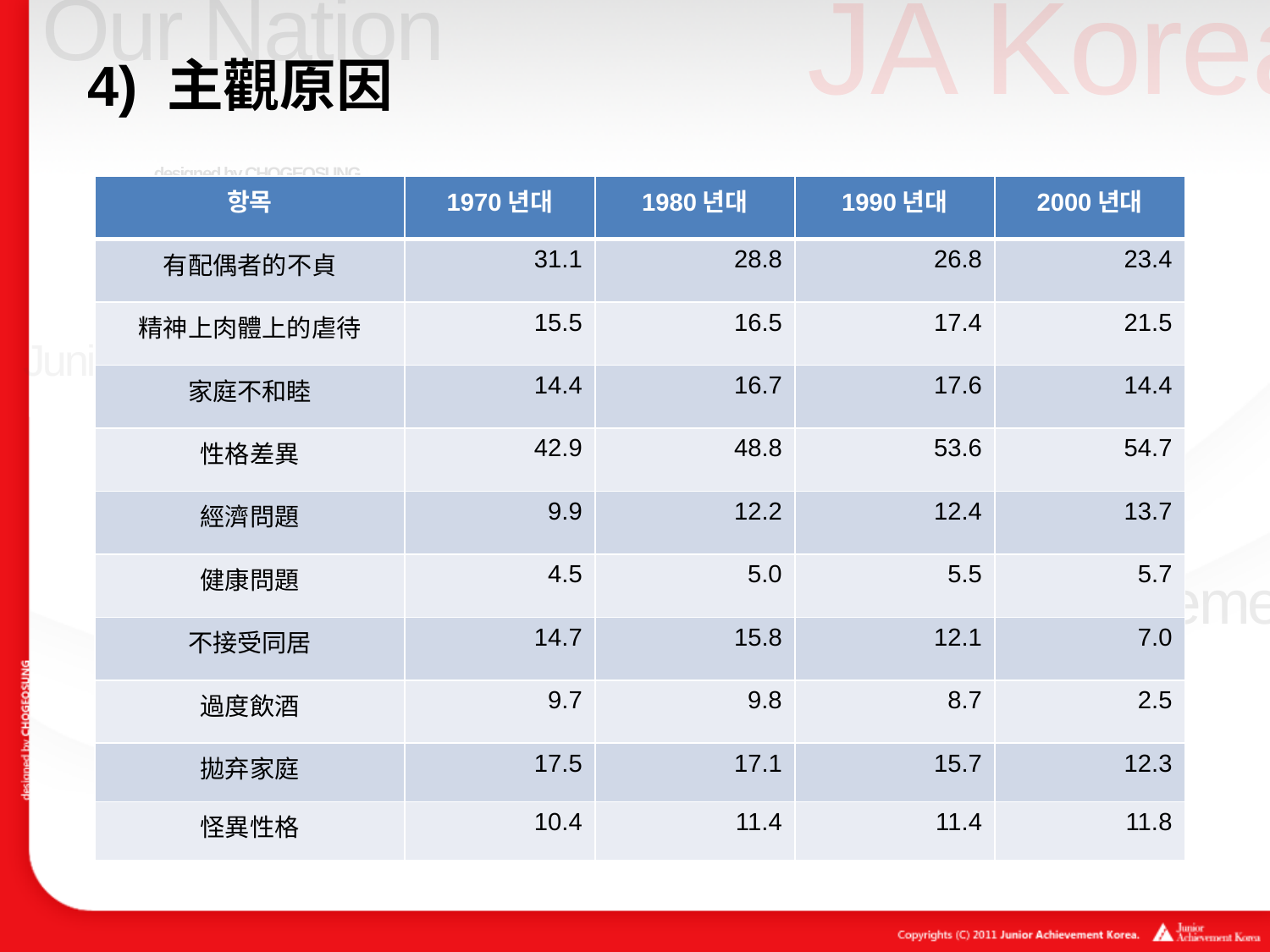

4) 主觀原因
| 항목 | 1970년대 | 1980년대 | 1990년대 | 2000년대 |
| --- | --- | --- | --- | --- |
| 有配偶者的不貞 | 31.1 | 28.8 | 26.8 | 23.4 |
| 精神上肉體上的虐待 | 15.5 | 16.5 | 17.4 | 21.5 |
| 家庭不和睦 | 14.4 | 16.7 | 17.6 | 14.4 |
| 性格差異 | 42.9 | 48.8 | 53.6 | 54.7 |
| 經濟問題 | 9.9 | 12.2 | 12.4 | 13.7 |
| 健康問題 | 4.5 | 5.0 | 5.5 | 5.7 |
| 不接受同居 | 14.7 | 15.8 | 12.1 | 7.0 |
| 過度飲酒 | 9.7 | 9.8 | 8.7 | 2.5 |
| 拋弃家庭 | 17.5 | 17.1 | 15.7 | 12.3 |
| 怪異性格 | 10.4 | 11.4 | 11.4 | 11.8 |